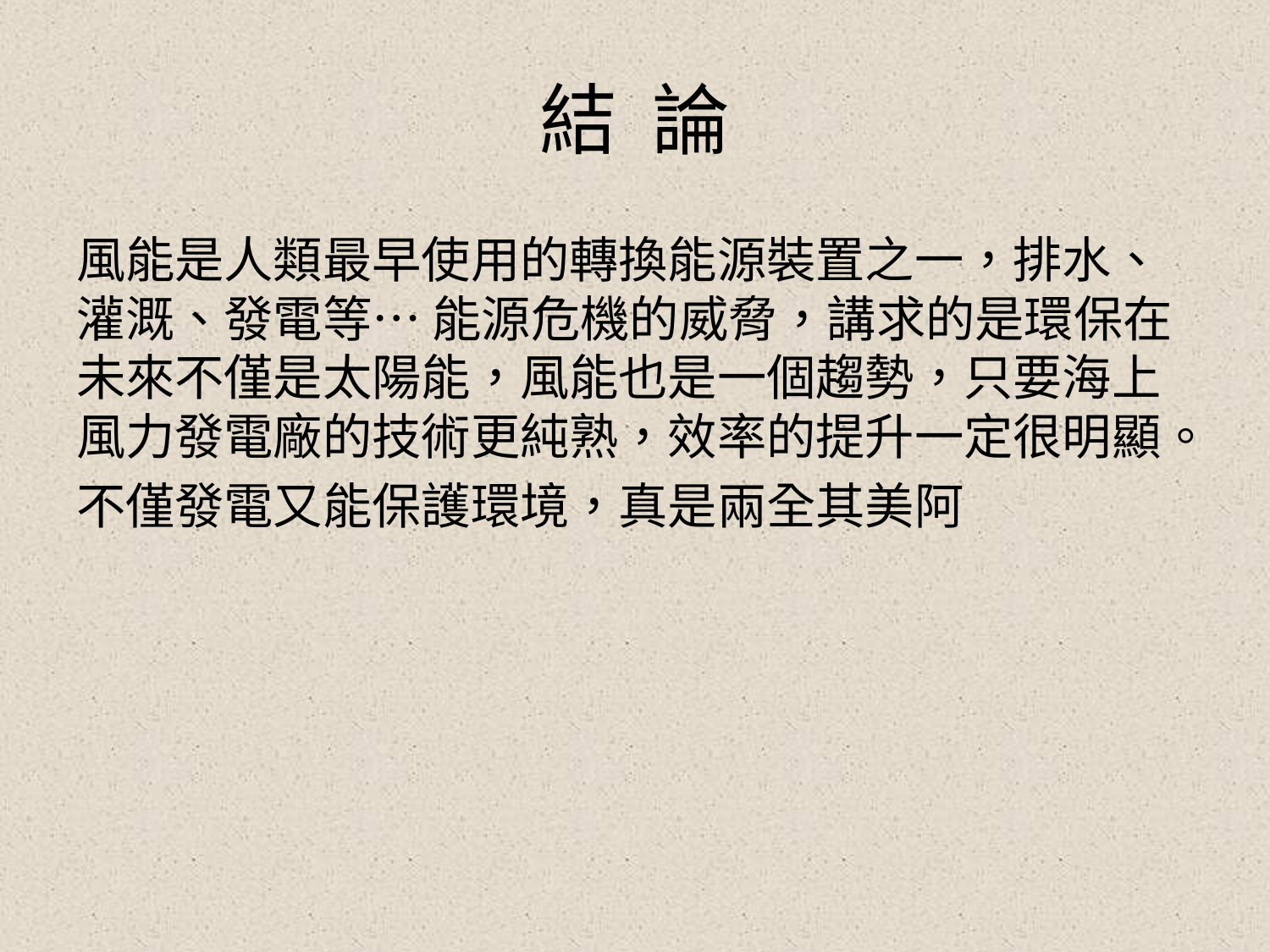

# 結  論
風能是人類最早使用的轉換能源裝置之一，排水、灌溉、發電等… 能源危機的威脅，講求的是環保在未來不僅是太陽能，風能也是一個趨勢，只要海上風力發電廠的技術更純熟，效率的提升一定很明顯。
不僅發電又能保護環境，真是兩全其美阿